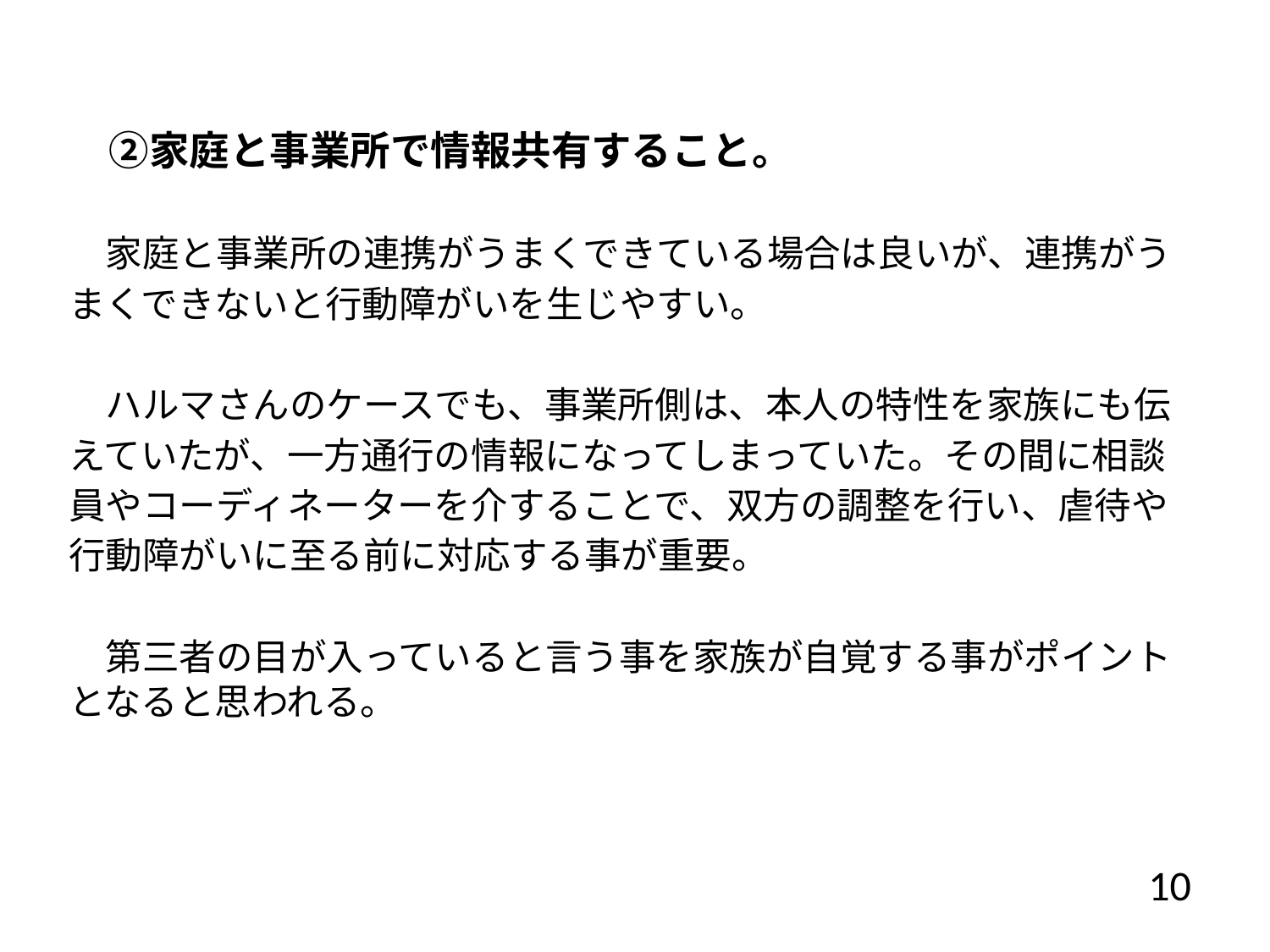

②家庭と事業所で情報共有すること。

　家庭と事業所の連携がうまくできている場合は良いが、連携がうまくできないと行動障がいを生じやすい。

　ハルマさんのケースでも、事業所側は、本人の特性を家族にも伝えていたが、一方通行の情報になってしまっていた。その間に相談員やコーディネーターを介することで、双方の調整を行い、虐待や行動障がいに至る前に対応する事が重要。

　第三者の目が入っていると言う事を家族が自覚する事がポイントとなると思われる。
10